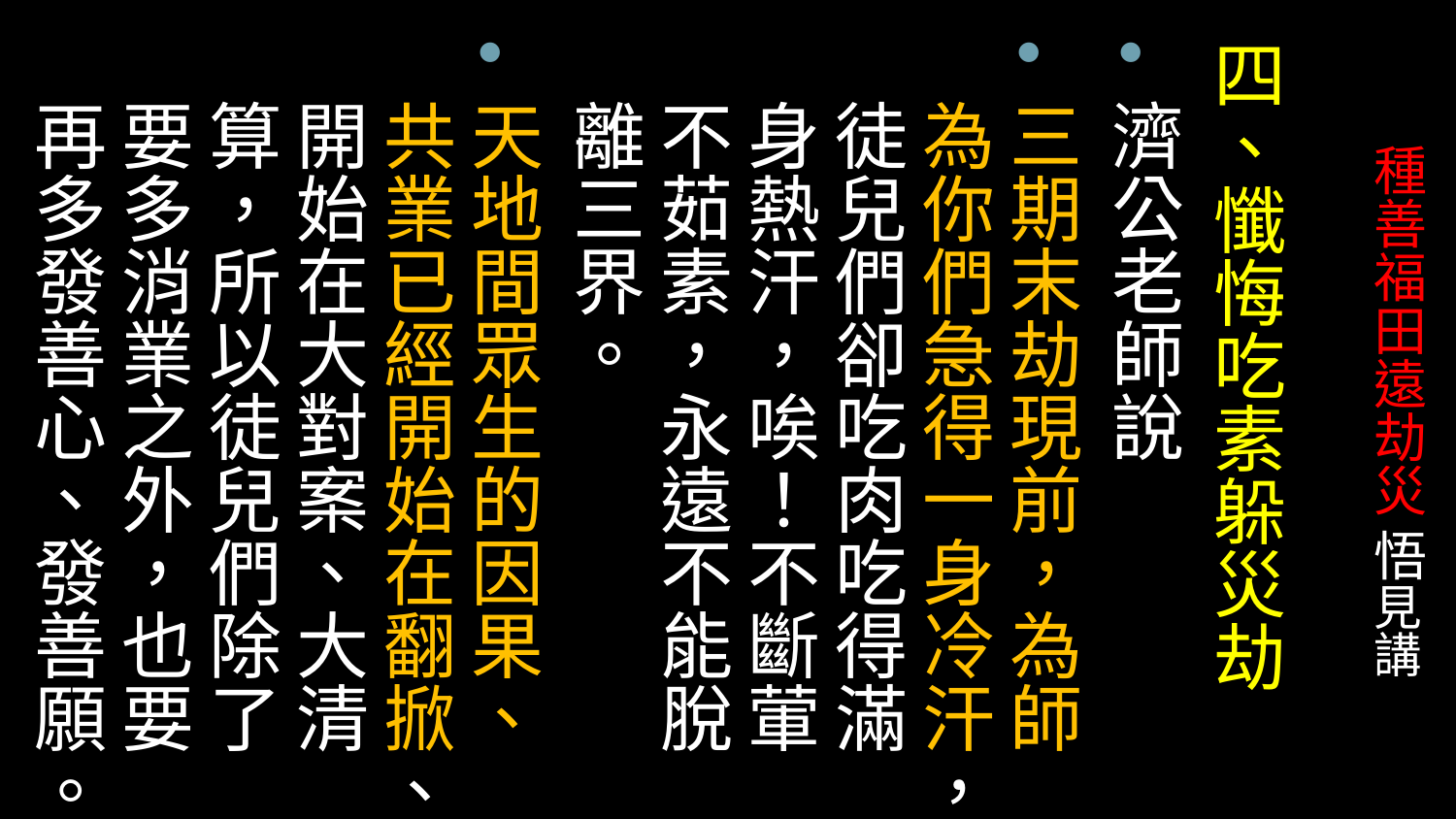

四、懺悔吃素躲災劫
濟公老師說
三期末劫現前，為師為你們急得一身冷汗，徒兒們卻吃肉吃得滿身熱汗，唉！不斷葷不茹素，永遠不能脫離三界。
天地間眾生的因果、共業已經開始在翻掀、開始在大對案、大清算，所以徒兒們除了要多消業之外，也要再多發善心、發善願。
# 種善福田遠劫災 悟見講